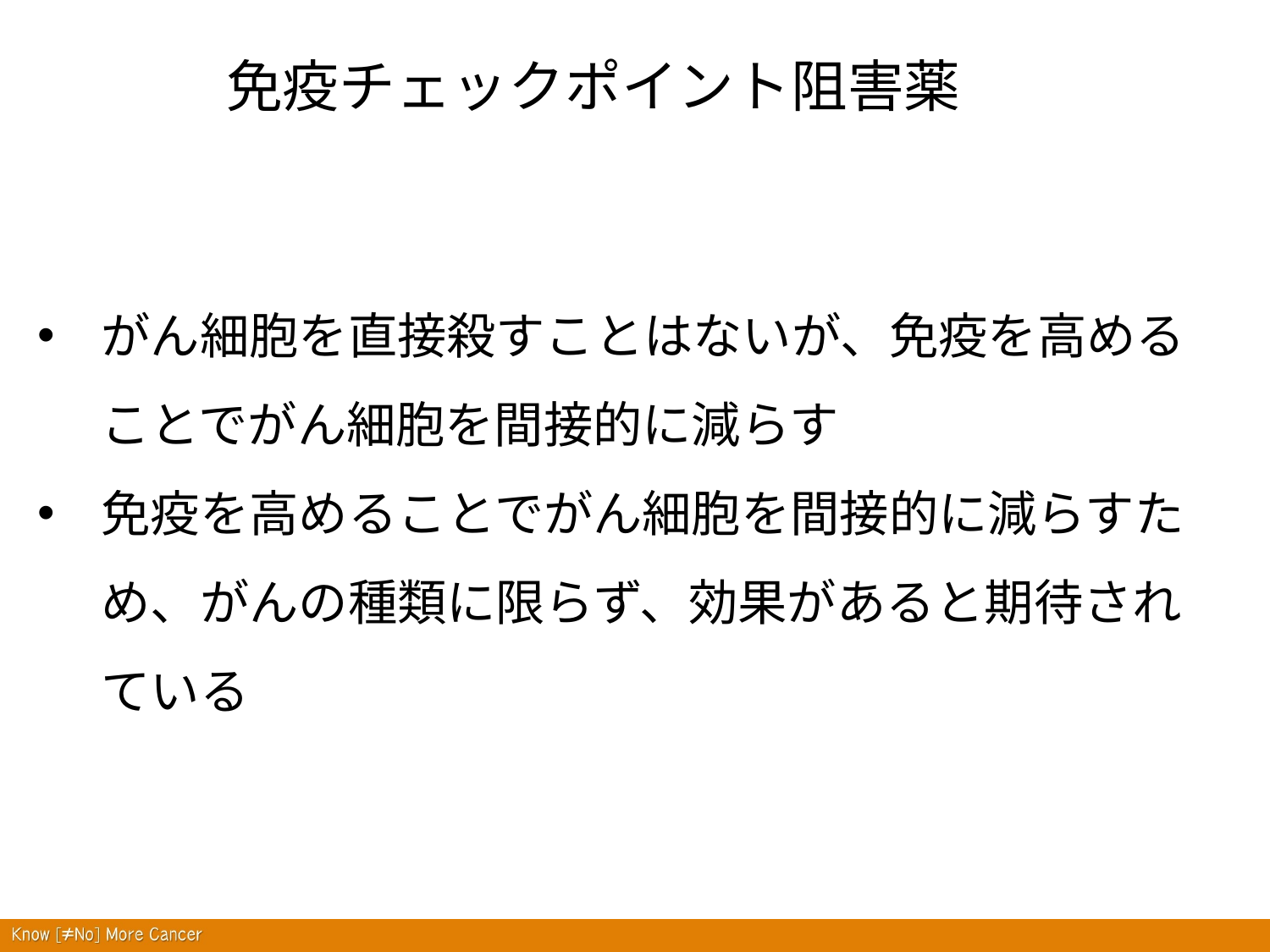

# 免疫チェックポイント阻害薬
がん細胞を直接殺すことはないが、免疫を高めることでがん細胞を間接的に減らす
免疫を高めることでがん細胞を間接的に減らすため、がんの種類に限らず、効果があると期待されている